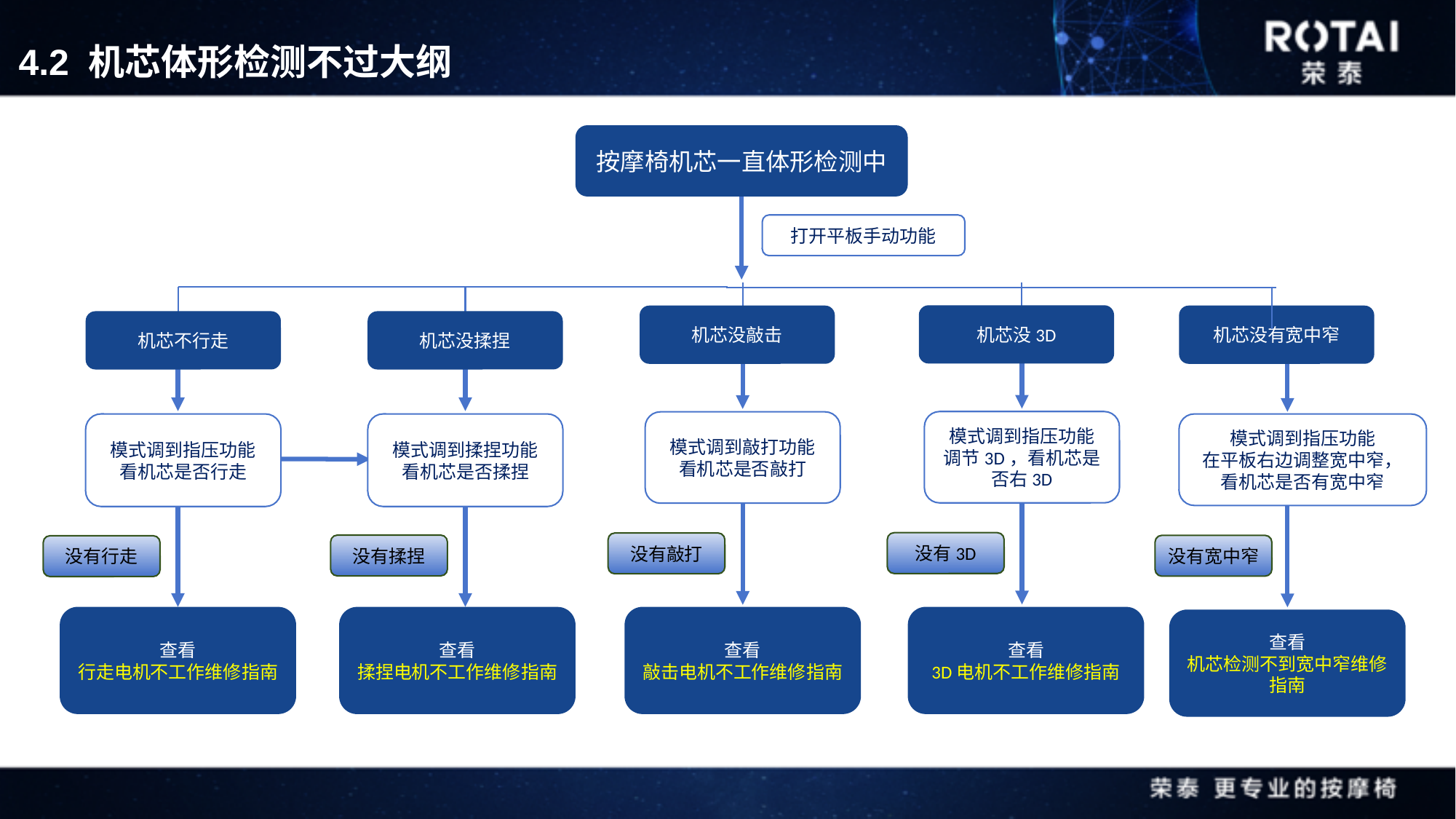

4.2 机芯体形检测不过大纲
按摩椅机芯一直体形检测中
打开平板手动功能
机芯没3D
机芯没有宽中窄
机芯没敲击
机芯不行走
机芯没揉捏
模式调到指压功能
调节3D，看机芯是否右3D
模式调到敲打功能
看机芯是否敲打
模式调到指压功能
看机芯是否行走
模式调到揉捏功能
看机芯是否揉捏
模式调到指压功能
在平板右边调整宽中窄，看机芯是否有宽中窄
没有3D
没有敲打
没有揉捏
没有宽中窄
没有行走
查看
敲击电机不工作维修指南
查看
3D电机不工作维修指南
查看
行走电机不工作维修指南
查看
揉捏电机不工作维修指南
查看
机芯检测不到宽中窄维修指南